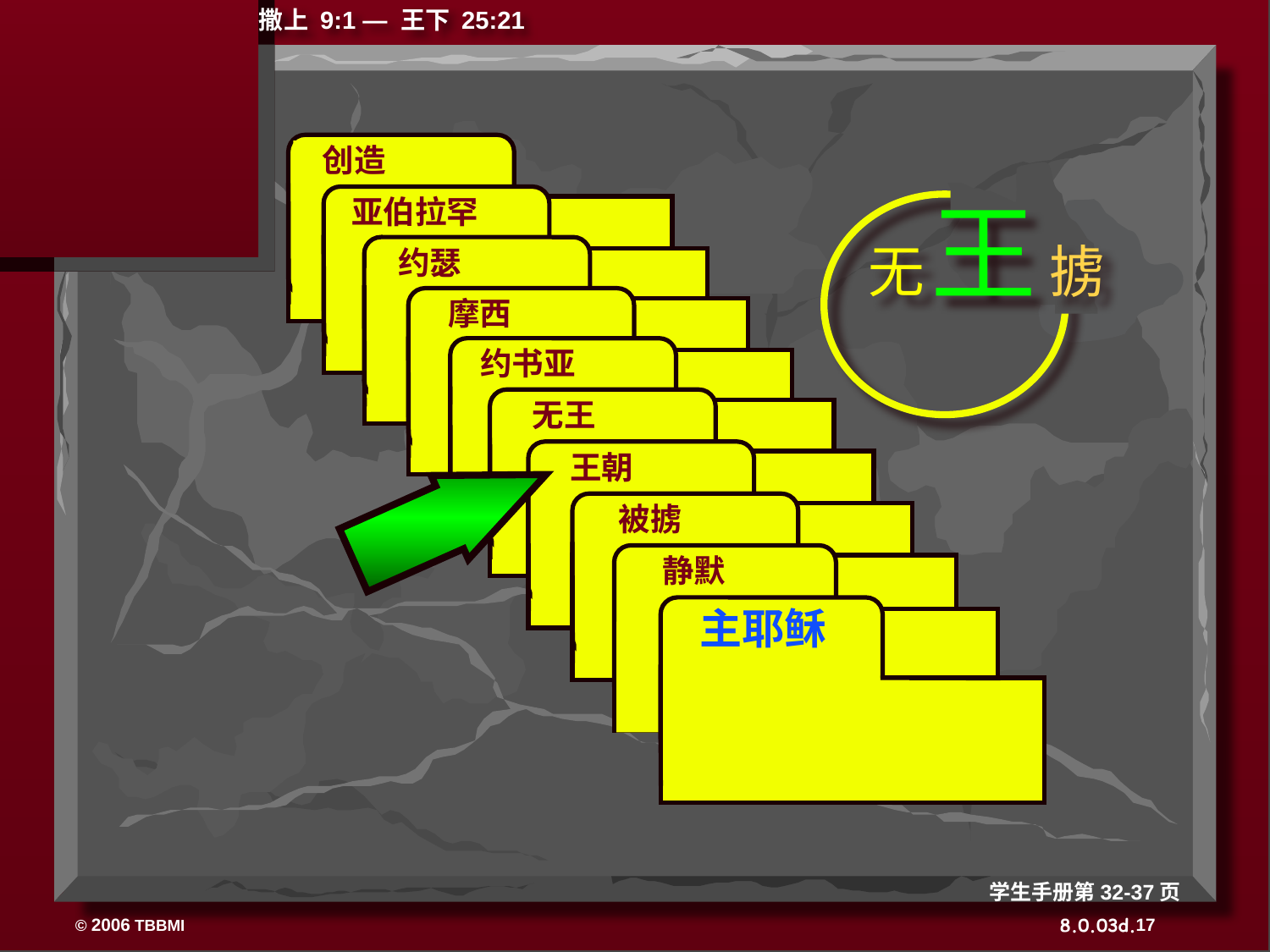

撒上 9:1 — 王下 25:21

   创造

 亚伯拉罕

约瑟

摩西

约书亚

   无王

  王朝

   被掳

  静默

主耶稣

无 王 掳

学生手册第32-37页

17